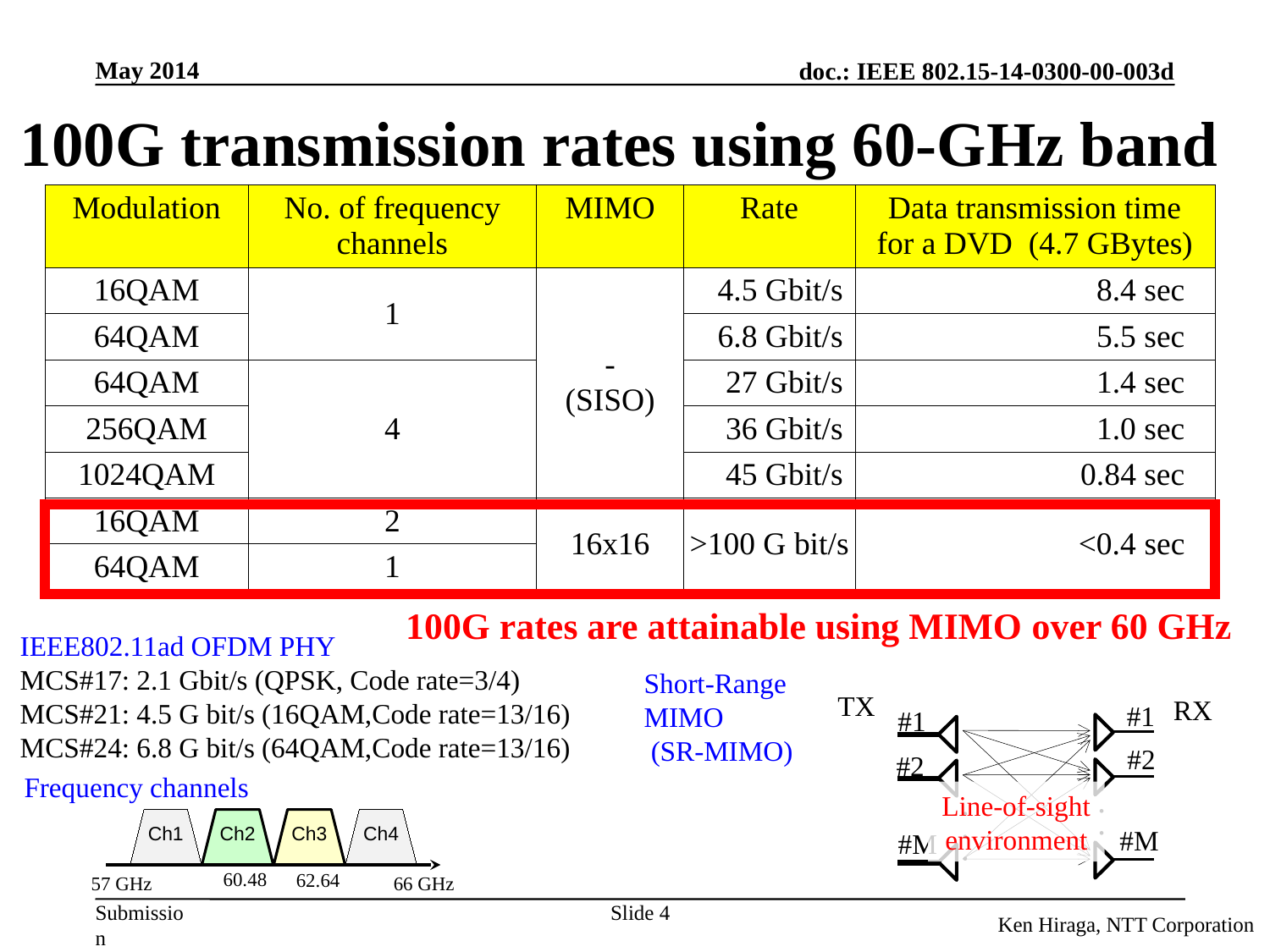

100G transmission rates using 60-GHz band
| Modulation | No. of frequency channels | MIMO | Rate | Data transmission time for a DVD (4.7 GBytes) |
| --- | --- | --- | --- | --- |
| 16QAM | 1 | - (SISO) | 4.5 Gbit/s | 8.4 sec |
| 64QAM |  |  | 6.8 Gbit/s | 5.5 sec |
| 64QAM | 4 |  | 27 Gbit/s | 1.4 sec |
| 256QAM |  |  | 36 Gbit/s | 1.0 sec |
| 1024QAM |  |  | 45 Gbit/s | 0.84 sec |
| 16QAM | 2 | 16x16 | >100 G bit/s | <0.4 sec |
| 64QAM | 1 |  |  |  |

100G rates are attainable using MIMO over 60 GHz
IEEE802.11ad OFDM PHY
MCS#17: 2.1 Gbit/s (QPSK, Code rate=3/4)
MCS#21: 4.5 G bit/s (16QAM,Code rate=13/16)
MCS#24: 6.8 G bit/s (64QAM,Code rate=13/16)
Short-Range MIMO
 (SR-MIMO)
TX
RX
#1
#1

#2
#2

Line-of-sight
environment
・
・
・
・
・
・
#M
#M

Frequency channels
Ch1
Ch2
Ch3
Ch4
60.48
62.64
57 GHz
66 GHz
Slide 4